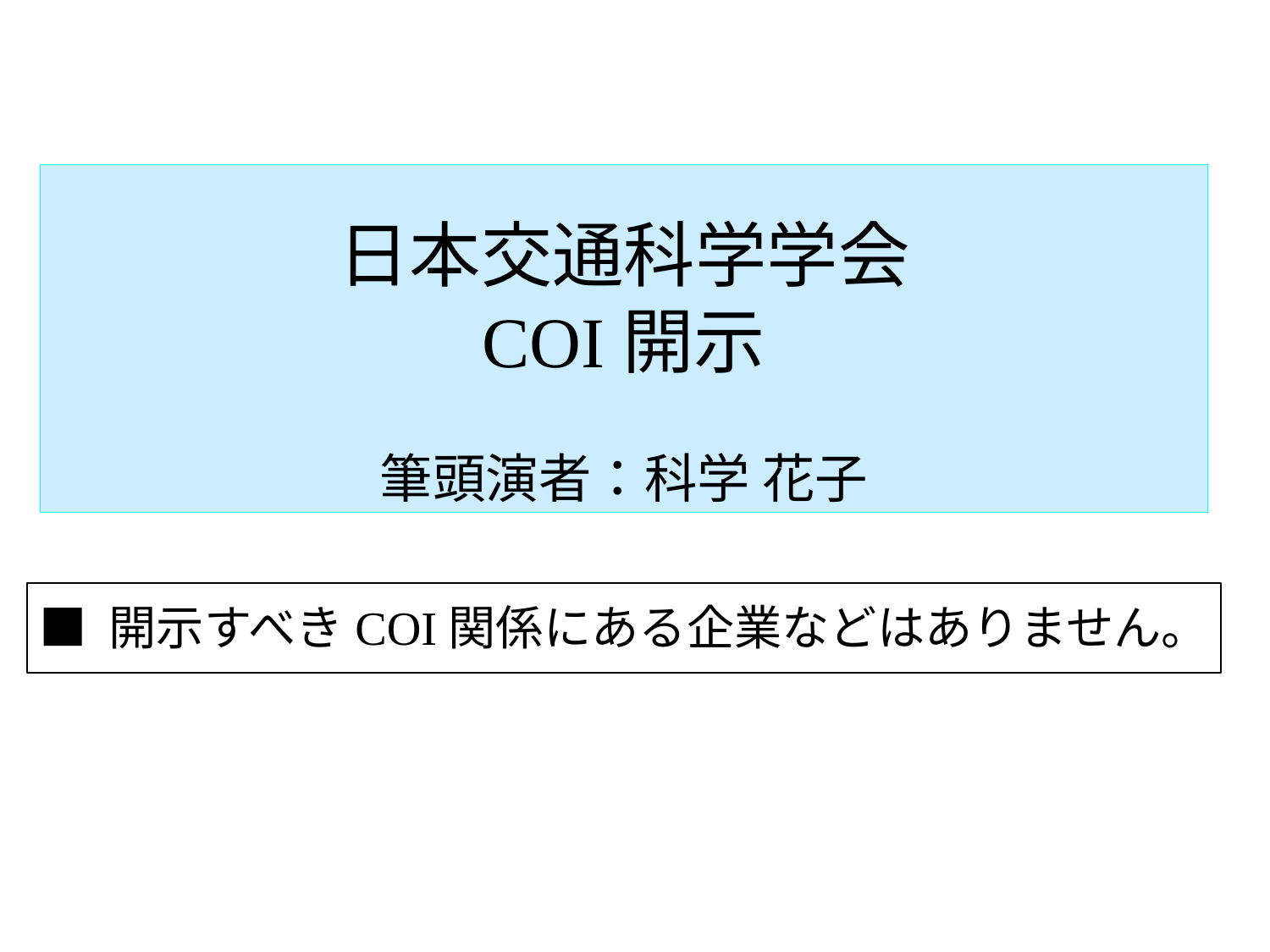

日本交通科学学会
COI開示

筆頭演者：科学 花子
■ 開示すべきCOI関係にある企業などはありません。